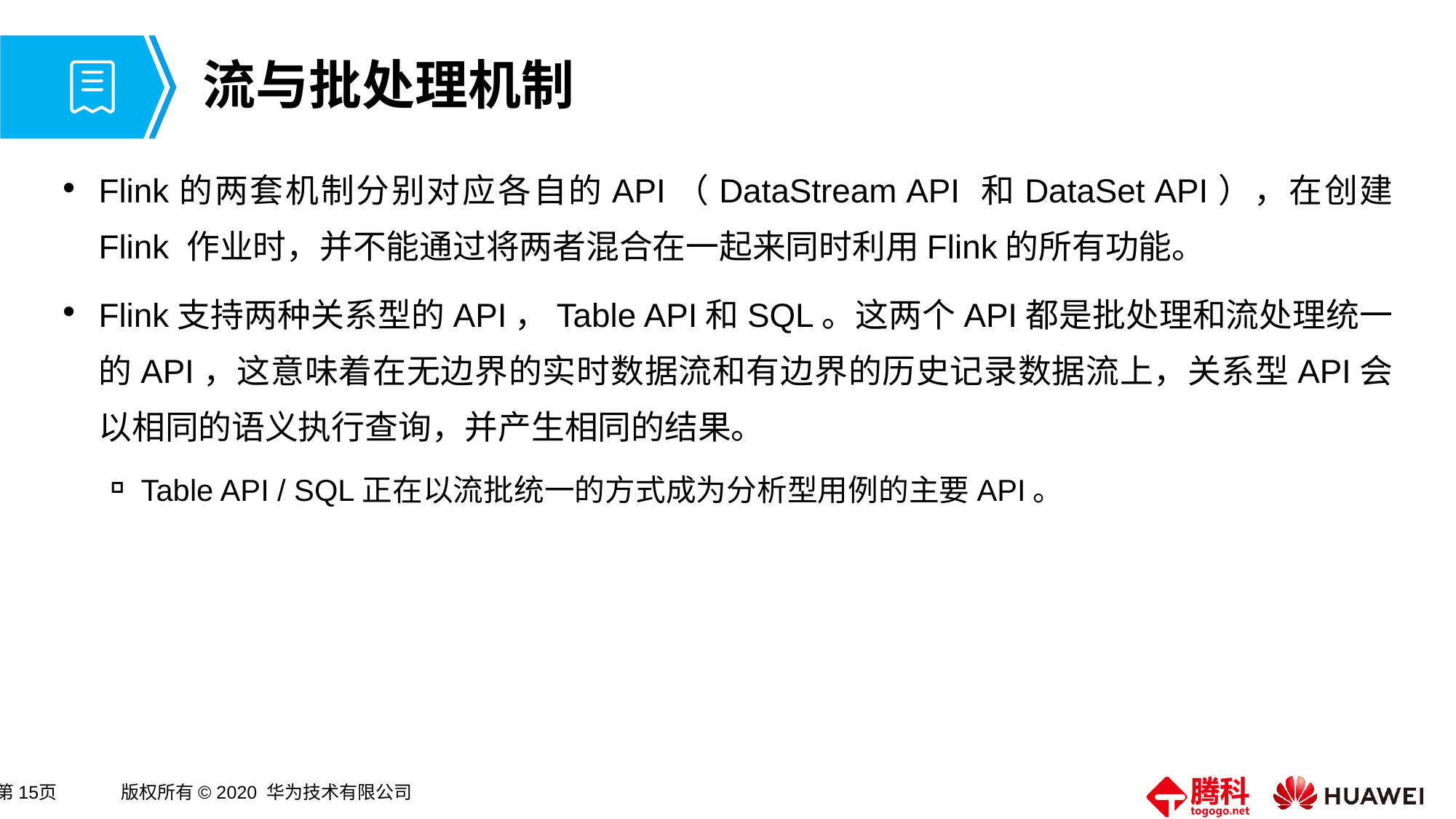

# 流与批处理机制
Flink的两套机制分别对应各自的API（DataStream API 和DataSet API），在创建 Flink 作业时，并不能通过将两者混合在一起来同时利用Flink的所有功能。
Flink支持两种关系型的API，Table API和SQL。这两个API都是批处理和流处理统一的API，这意味着在无边界的实时数据流和有边界的历史记录数据流上，关系型API会以相同的语义执行查询，并产生相同的结果。
Table API / SQL正在以流批统一的方式成为分析型用例的主要API。